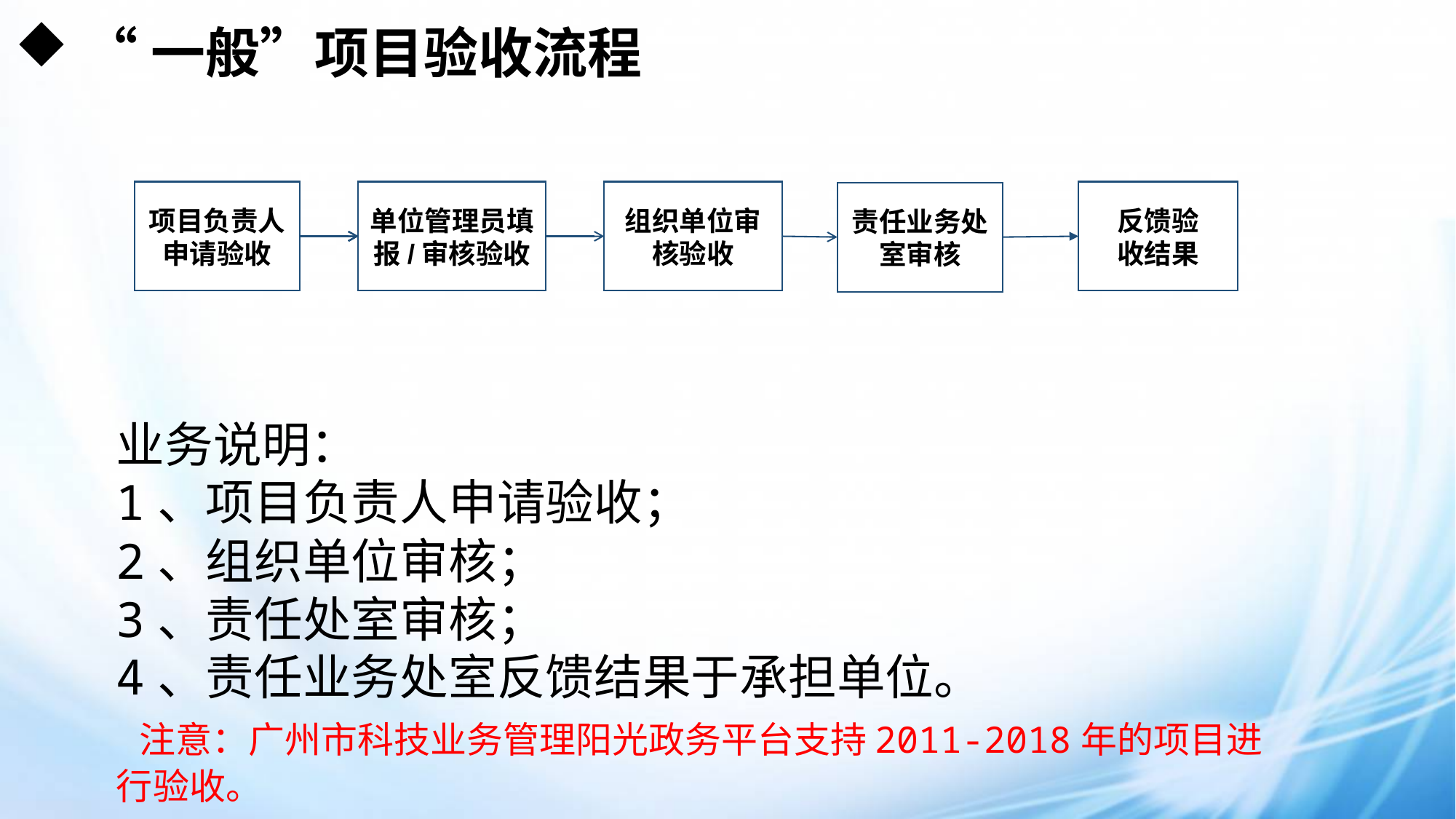

“一般”项目验收流程
项目负责人申请验收
单位管理员填报/审核验收
组织单位审核验收
反馈验
收结果
责任业务处
室审核
业务说明：
1、项目负责人申请验收；
2、组织单位审核；
3、责任处室审核；
4、责任业务处室反馈结果于承担单位。
 注意：广州市科技业务管理阳光政务平台支持2011-2018年的项目进行验收。